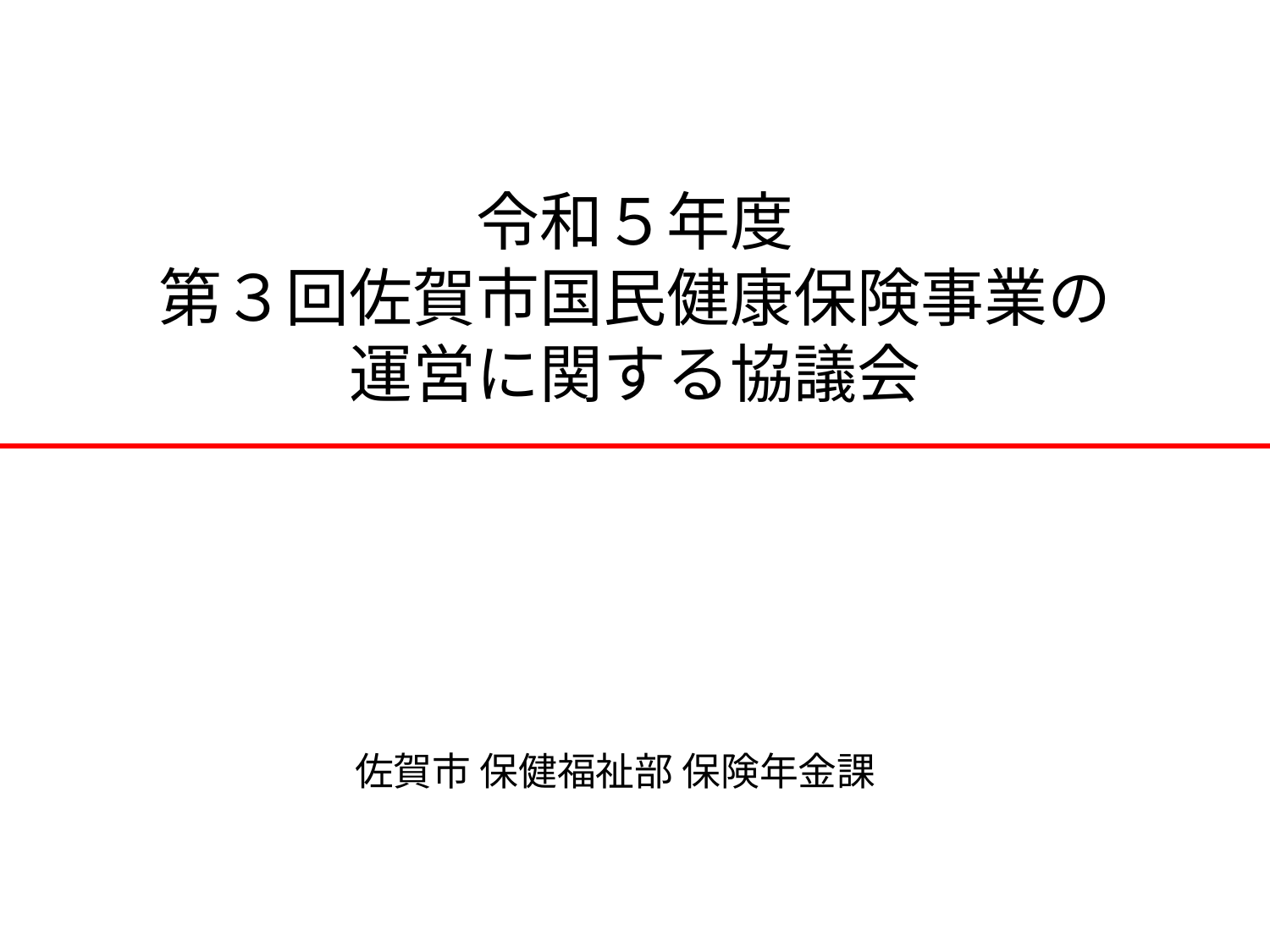

# 令和５年度 第３回佐賀市国民健康保険事業の 運営に関する協議会
佐賀市 保健福祉部 保険年金課